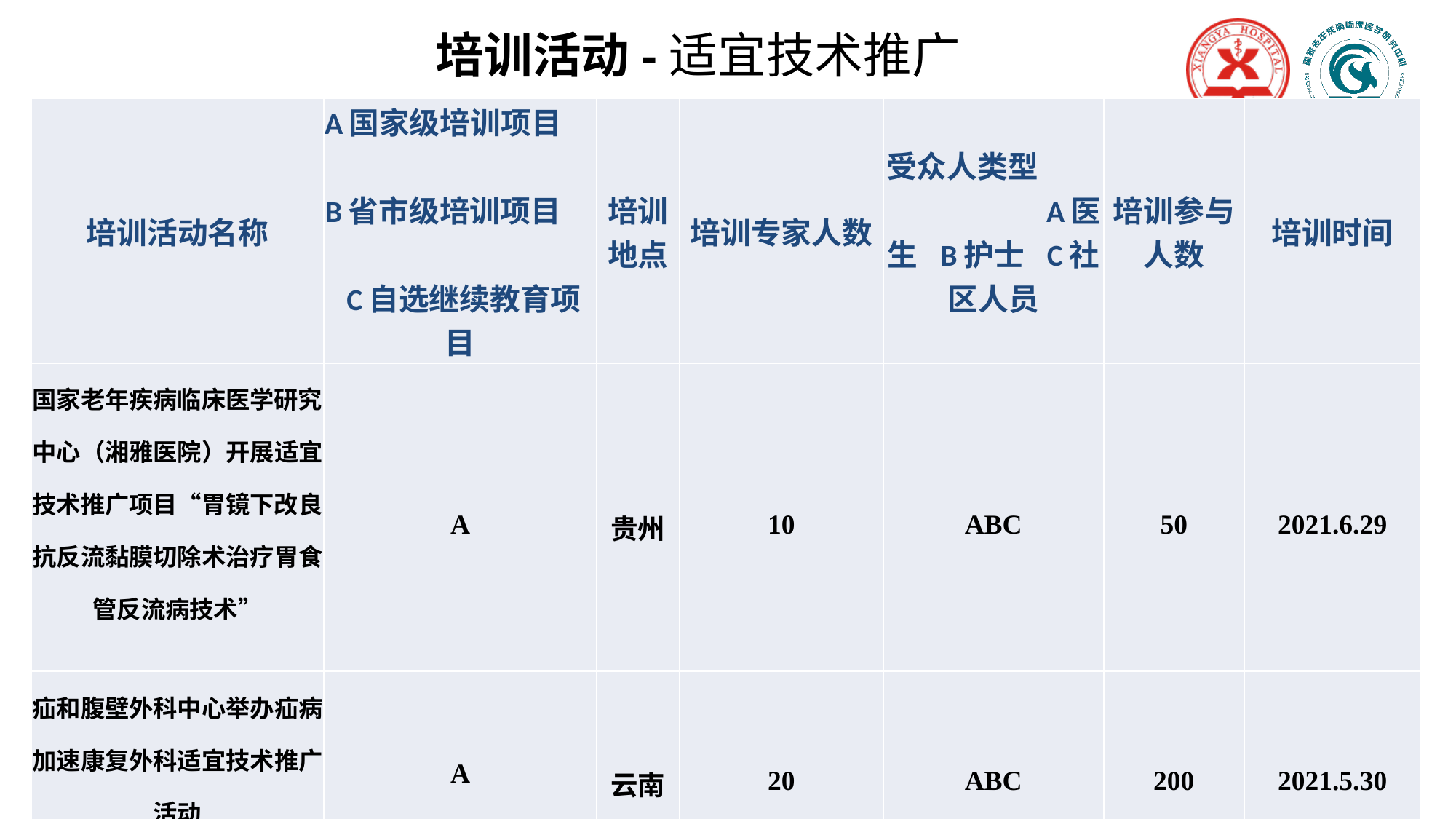

培训活动-适宜技术推广
| 培训活动名称 | A国家级培训项目 B省市级培训项目 C自选继续教育项目 | 培训地点 | 培训专家人数 | 受众人类型 A医生 B护士 C社区人员 | 培训参与人数 | 培训时间 |
| --- | --- | --- | --- | --- | --- | --- |
| 国家老年疾病临床医学研究中心（湘雅医院）开展适宜技术推广项目“胃镜下改良抗反流黏膜切除术治疗胃食管反流病技术” | A | 贵州 | 10 | ABC | 50 | 2021.6.29 |
| 疝和腹壁外科中心举办疝病加速康复外科适宜技术推广活动 | A | 云南 | 20 | ABC | 200 | 2021.5.30 |